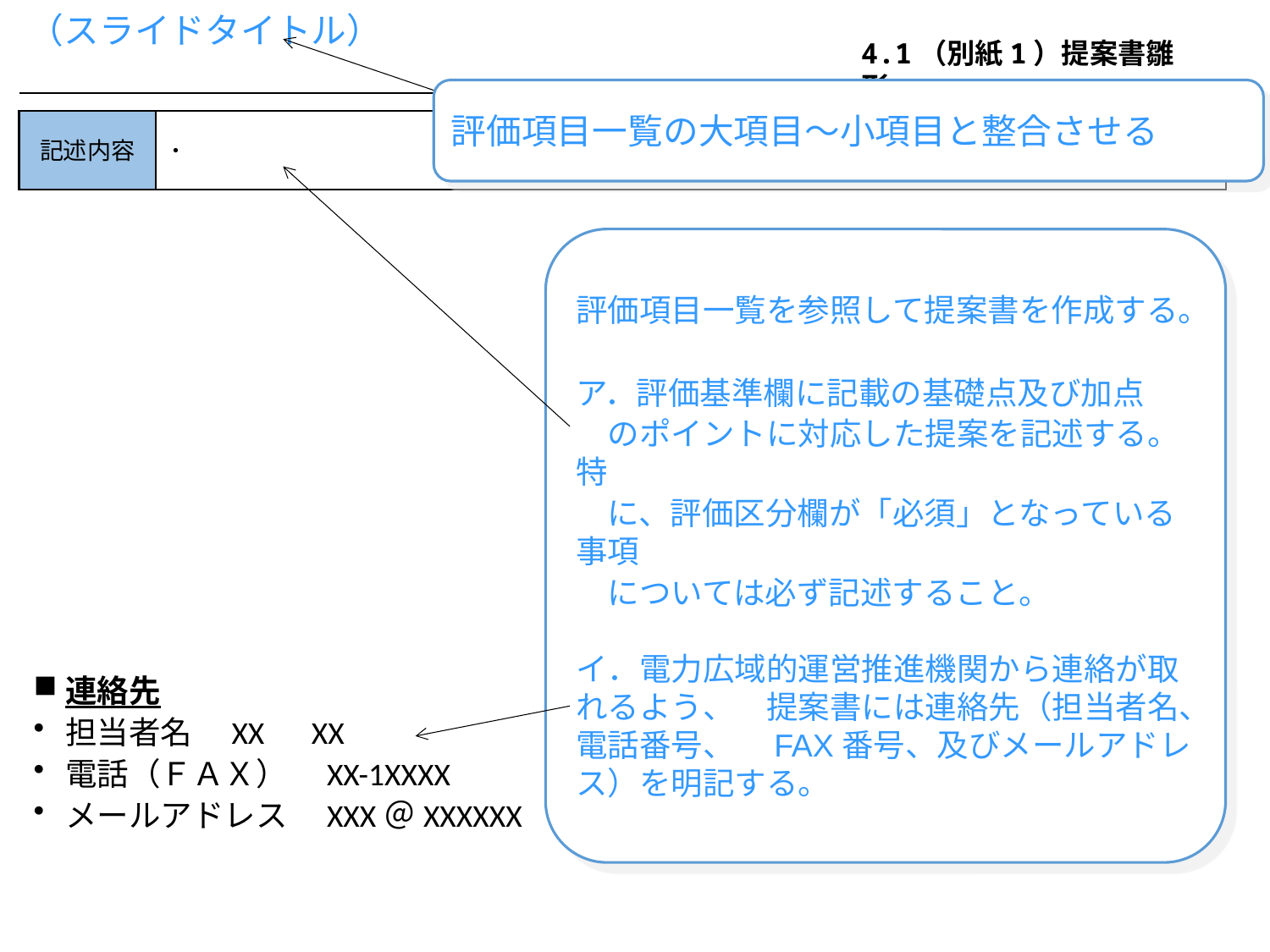

# （スライドタイトル）
4.1（別紙1）提案書雛形
評価項目一覧の大項目～小項目と整合させる
記述内容
・

連絡先
担当者名　XX　XX
電話（ＦＡＸ）　XX-1XXXX
メールアドレス　XXX＠XXXXXX

評価項目一覧を参照して提案書を作成する。

ア．評価基準欄に記載の基礎点及び加点
　のポイントに対応した提案を記述する。特
　に、評価区分欄が「必須」となっている事項
　については必ず記述すること。
イ．電力広域的運営推進機関から連絡が取れるよう、　提案書には連絡先（担当者名、電話番号、　FAX番号、及びメールアドレス）を明記する。